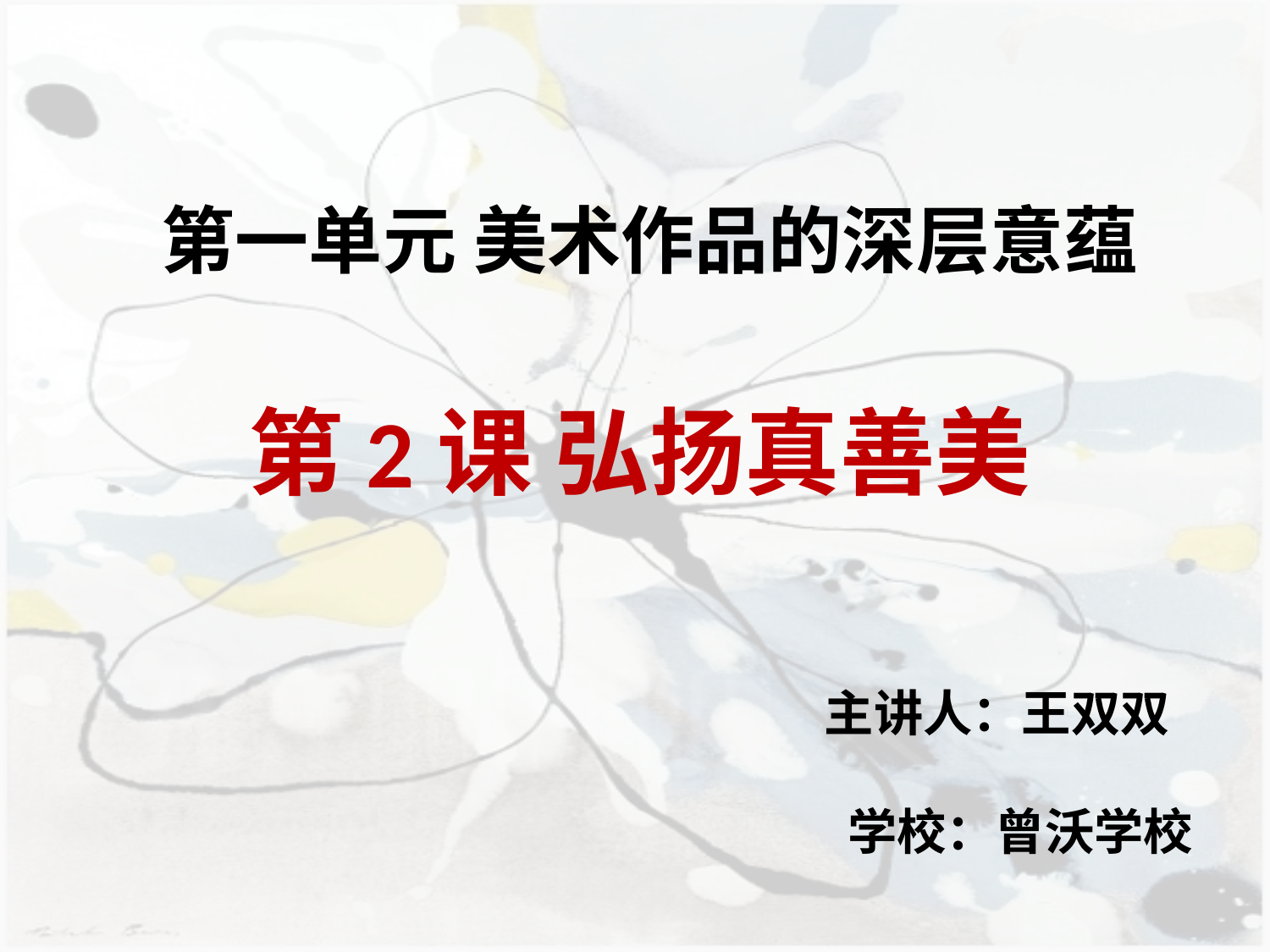

# 第一单元 美术作品的深层意蕴
第2课 弘扬真善美
主讲人：王双双

 学校：曾沃学校